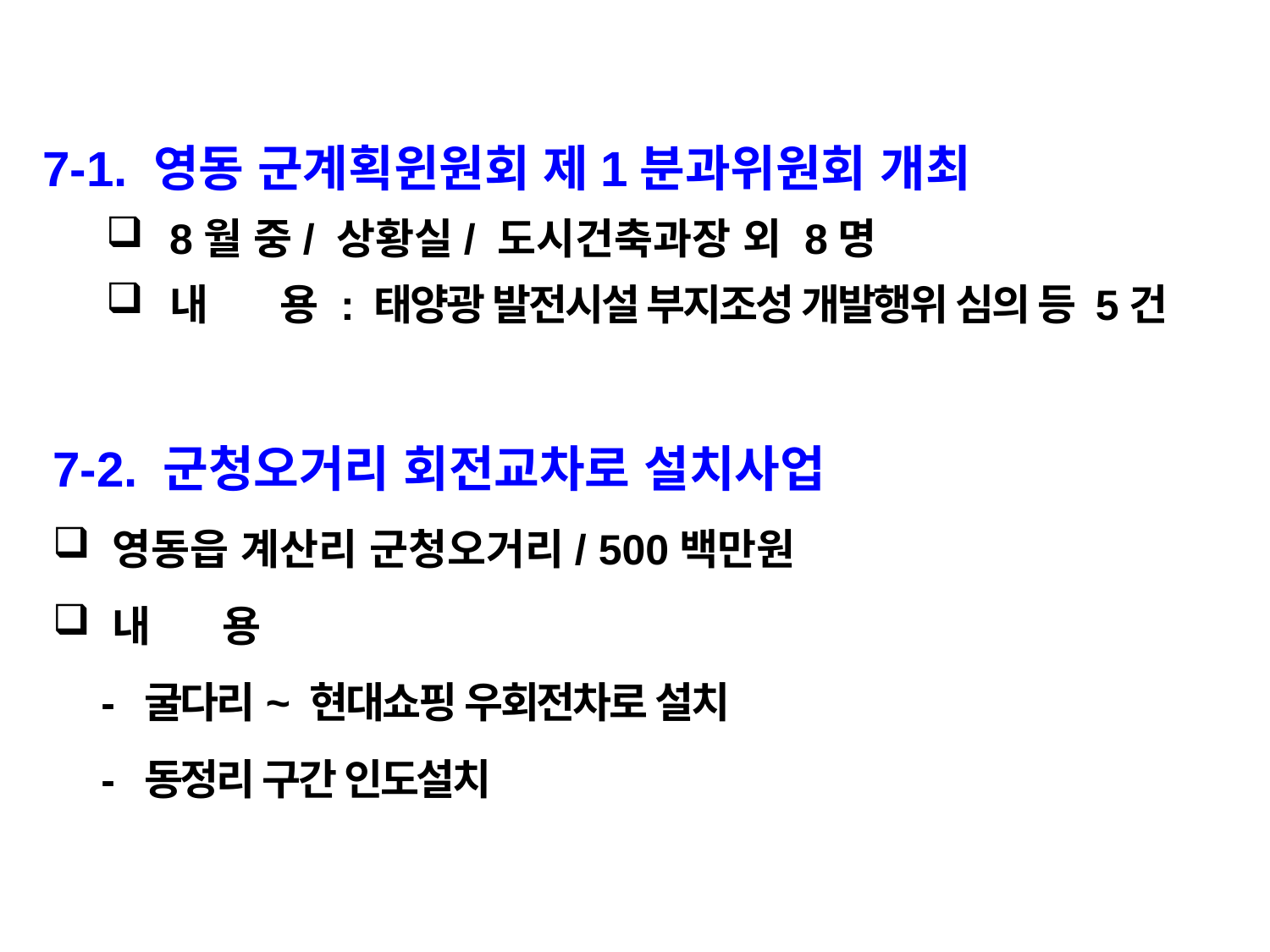

7-1. 영동 군계획윈원회 제1분과위원회 개최
8월 중/ 상황실/ 도시건축과장 외 8명
내      용 : 태양광 발전시설 부지조성 개발행위 심의 등 5건

7-2. 군청오거리 회전교차로 설치사업
 영동읍 계산리 군청오거리/ 500백만원
 내      용
     -  굴다리~ 현대쇼핑 우회전차로 설치
     -  동정리 구간 인도설치